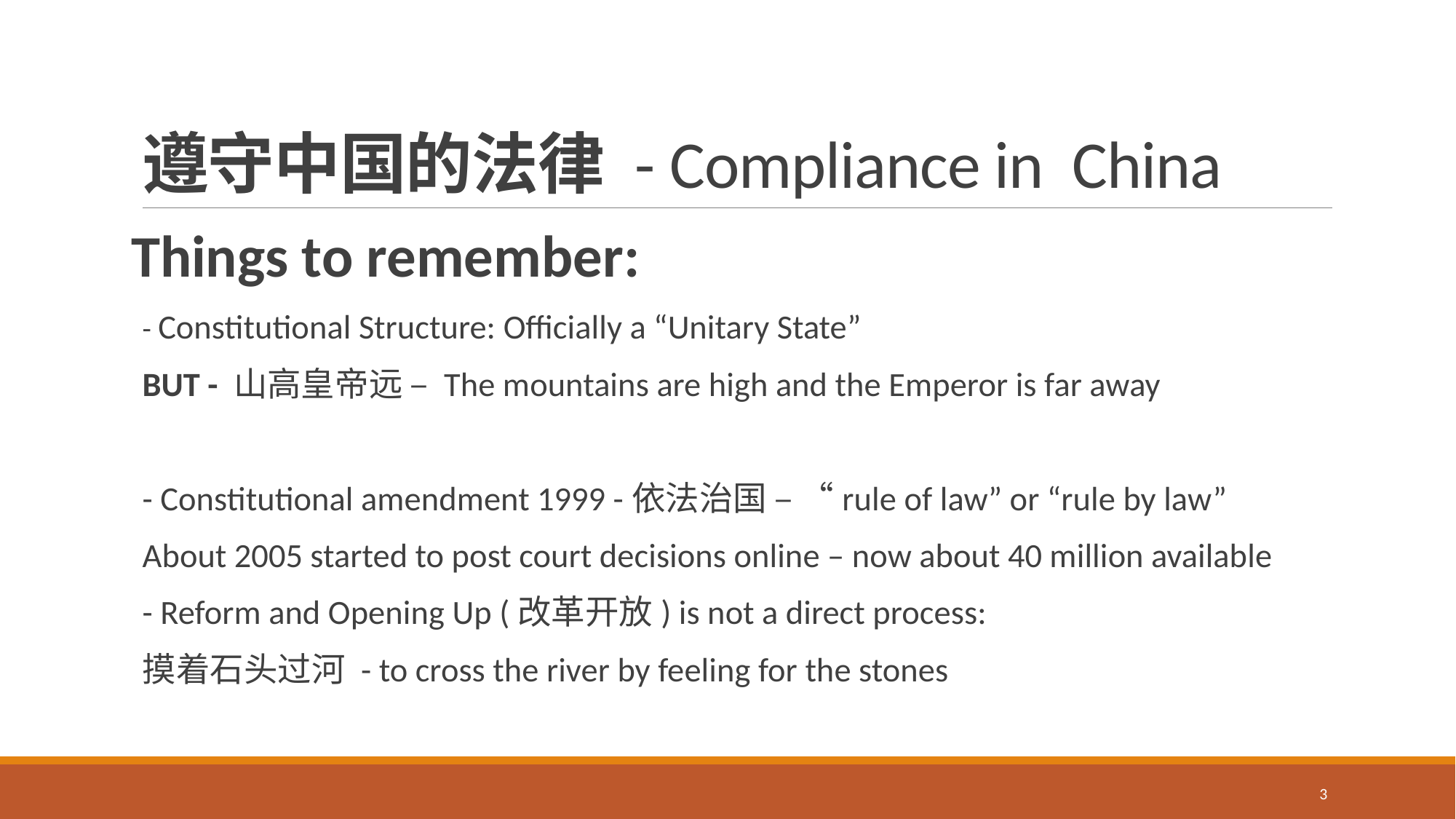

# 遵守中国的法律 - Compliance in  China
Things to remember:
	- Constitutional Structure: Officially a “Unitary State”
		BUT - 山高皇帝远 – The mountains are high and the Emperor is far away

	- Constitutional amendment 1999 -依法治国 – “rule of law” or “rule by law”
		About 2005 started to post court decisions online – now about 40 million available
	- Reform and Opening Up (改革开放) is not a direct process:
		摸着石头过河 - to cross the river by feeling for the stones

3